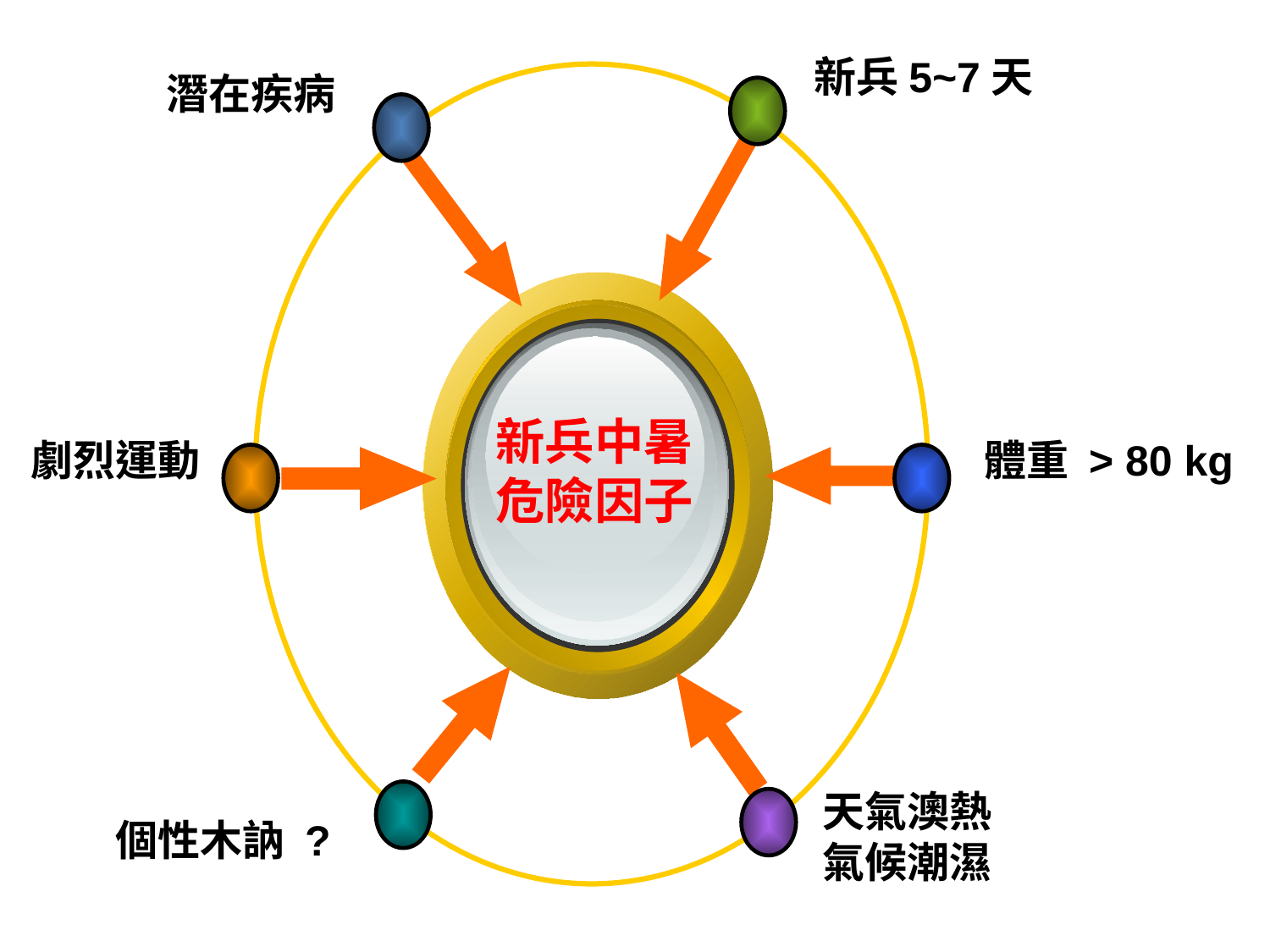

新兵5~7天

潛在疾病

新兵中暑
危險因子
劇烈運動
體重 > 80 kg

天氣澳熱
氣候潮濕

個性木訥 ?